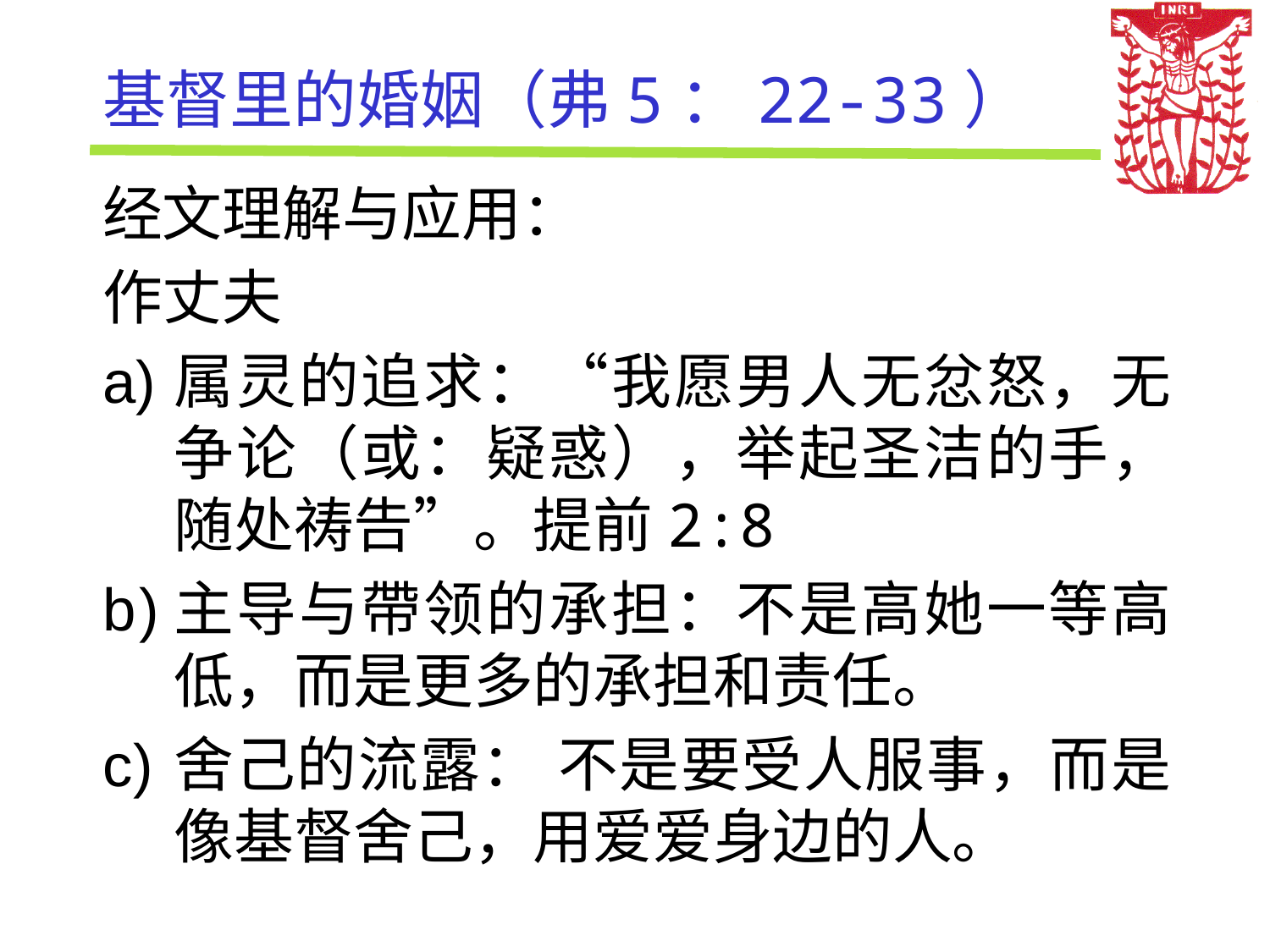

# 基督里的婚姻（弗5：22-33）
经文理解与应用：
作丈夫
属灵的追求：“我愿男人无忿怒，无争论（或：疑惑），举起圣洁的手，随处祷告”。提前2:8
主导与帶领的承担：不是高她一等高低，而是更多的承担和责任。
舍己的流露： 不是要受人服事，而是像基督舍己，用爱爱身边的人。